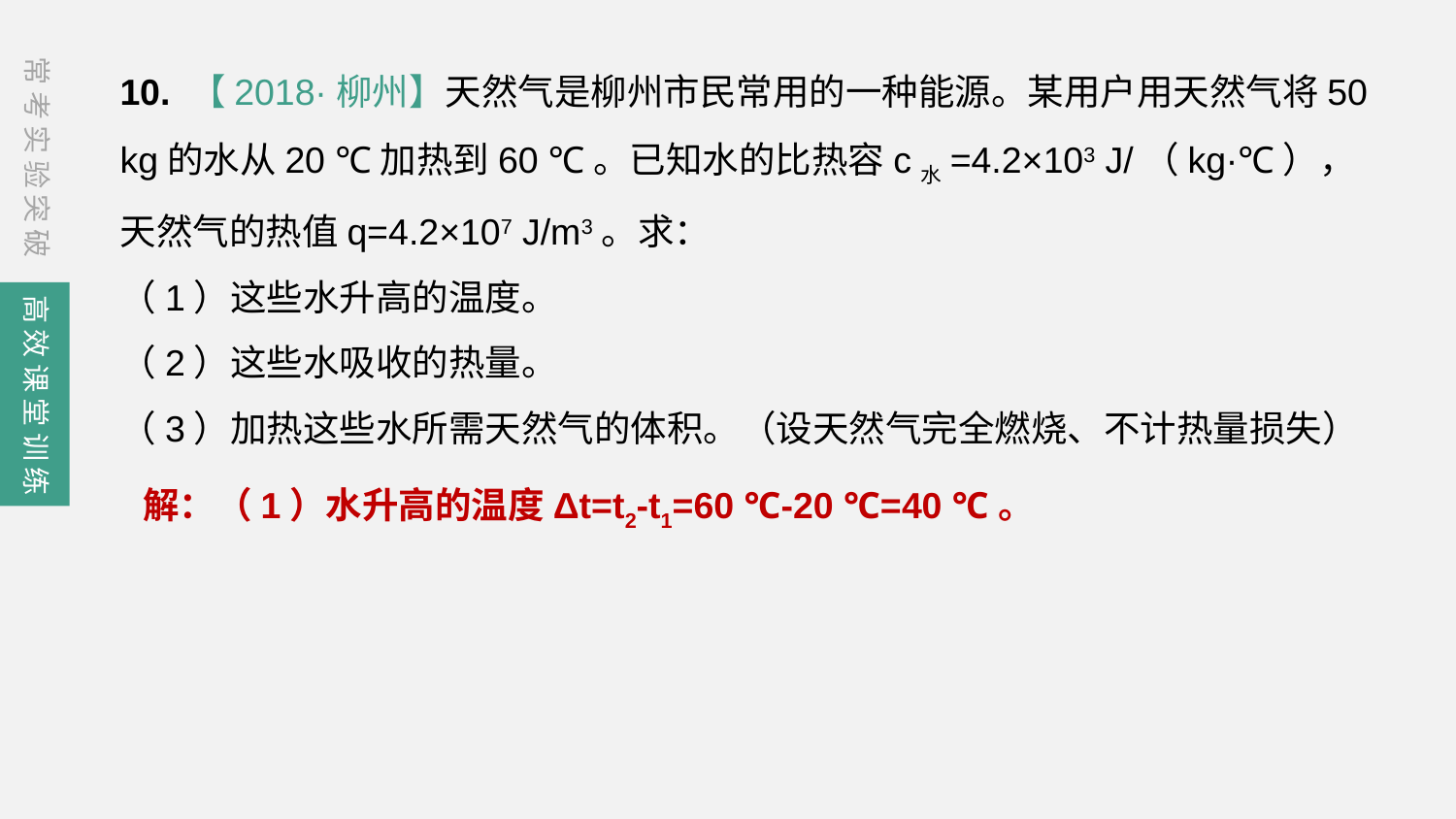

10. 【2018·柳州】天然气是柳州市民常用的一种能源。某用户用天然气将50 kg的水从20 ℃加热到60 ℃。已知水的比热容c水=4.2×103 J/（kg·℃），天然气的热值q=4.2×107 J/m3。求：
（1）这些水升高的温度。
（2）这些水吸收的热量。
（3）加热这些水所需天然气的体积。（设天然气完全燃烧、不计热量损失）
常考实验突破

高效课堂训练
解：（1）水升高的温度Δt=t2-t1=60 ℃-20 ℃=40 ℃。